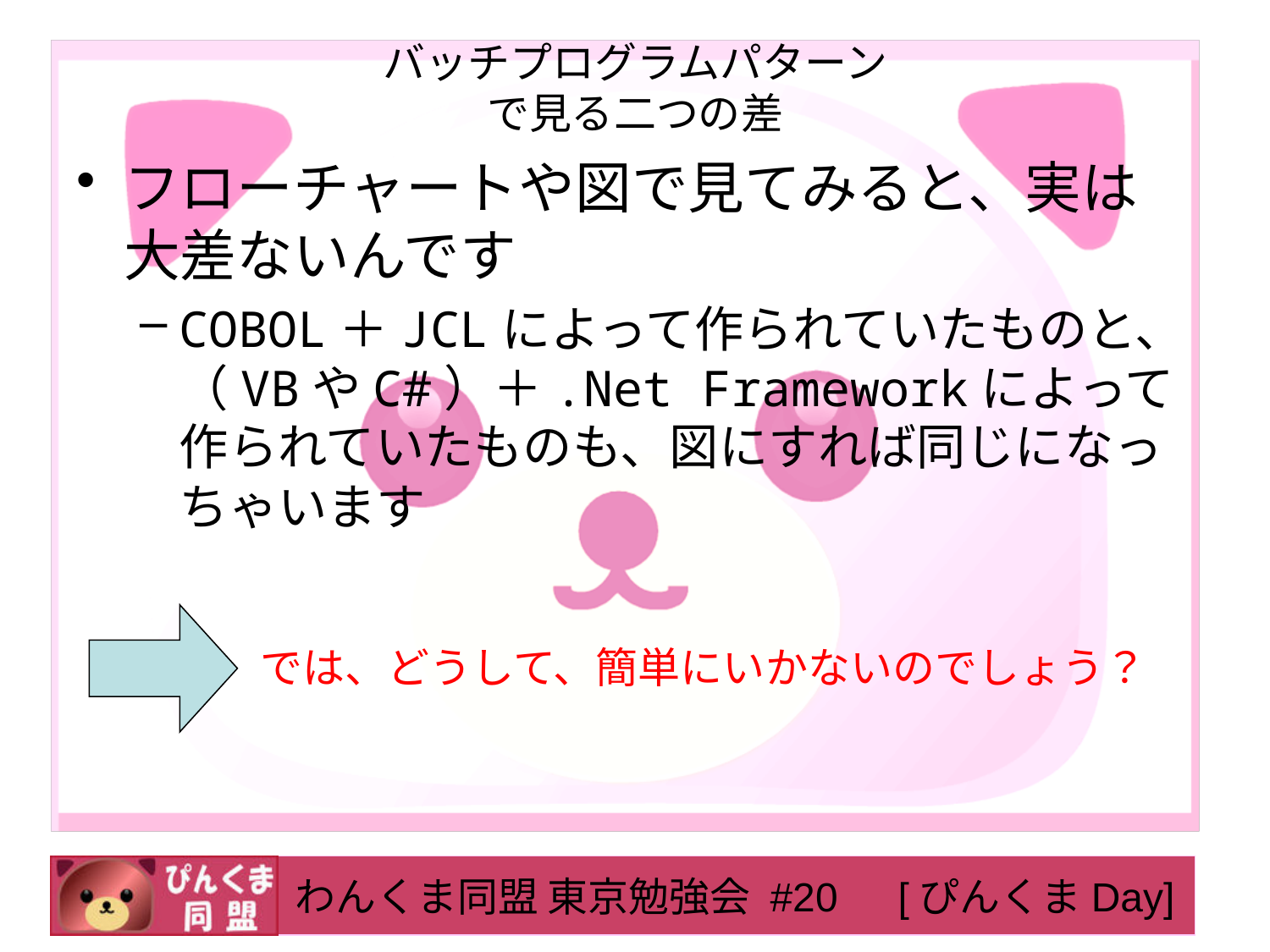

# バッチプログラムパターン で見る二つの差
フローチャートや図で見てみると、実は大差ないんです
COBOL＋JCLによって作られていたものと、（VBやC#）＋.Net Frameworkによって作られていたものも、図にすれば同じになっちゃいます

では、どうして、簡単にいかないのでしょう？